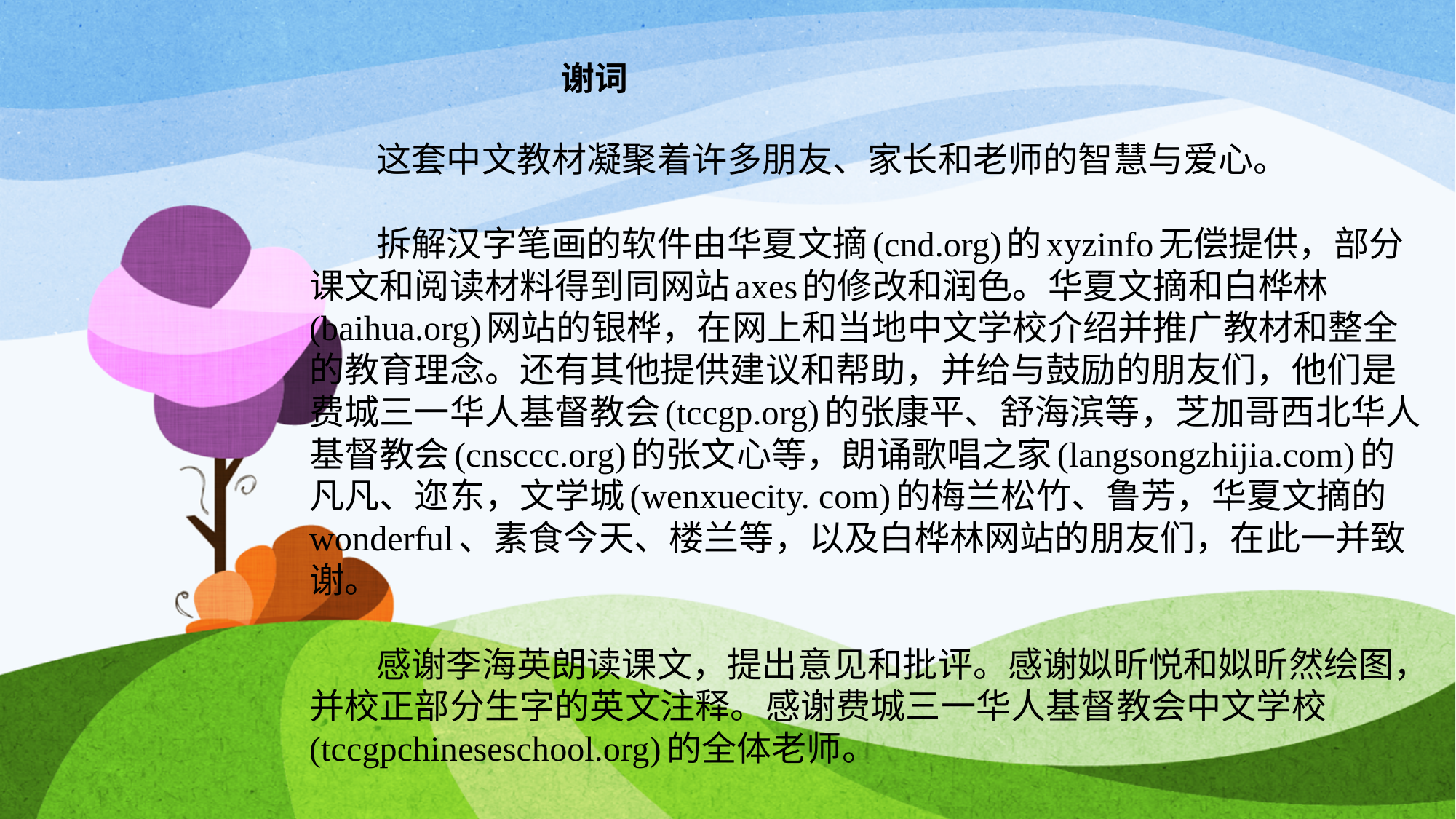

谢词

        这套中文教材凝聚着许多朋友、家长和老师的智慧与爱心。

        拆解汉字笔画的软件由华夏文摘(cnd.org)的xyzinfo无偿提供，部分课文和阅读材料得到同网站axes的修改和润色。华夏文摘和白桦林(baihua.org)网站的银桦，在网上和当地中文学校介绍并推广教材和整全的教育理念。还有其他提供建议和帮助，并给与鼓励的朋友们，他们是费城三一华人基督教会(tccgp.org)的张康平、舒海滨等，芝加哥西北华人基督教会(cnsccc.org)的张文心等，朗诵歌唱之家(langsongzhijia.com)的凡凡、迩东，文学城(wenxuecity. com)的梅兰松竹、鲁芳，华夏文摘的wonderful、素食今天、楼兰等，以及白桦林网站的朋友们，在此一并致谢。

        感谢李海英朗读课文，提出意见和批评。感谢姒昕悦和姒昕然绘图，并校正部分生字的英文注释。感谢费城三一华人基督教会中文学校(tccgpchineseschool.org)的全体老师。